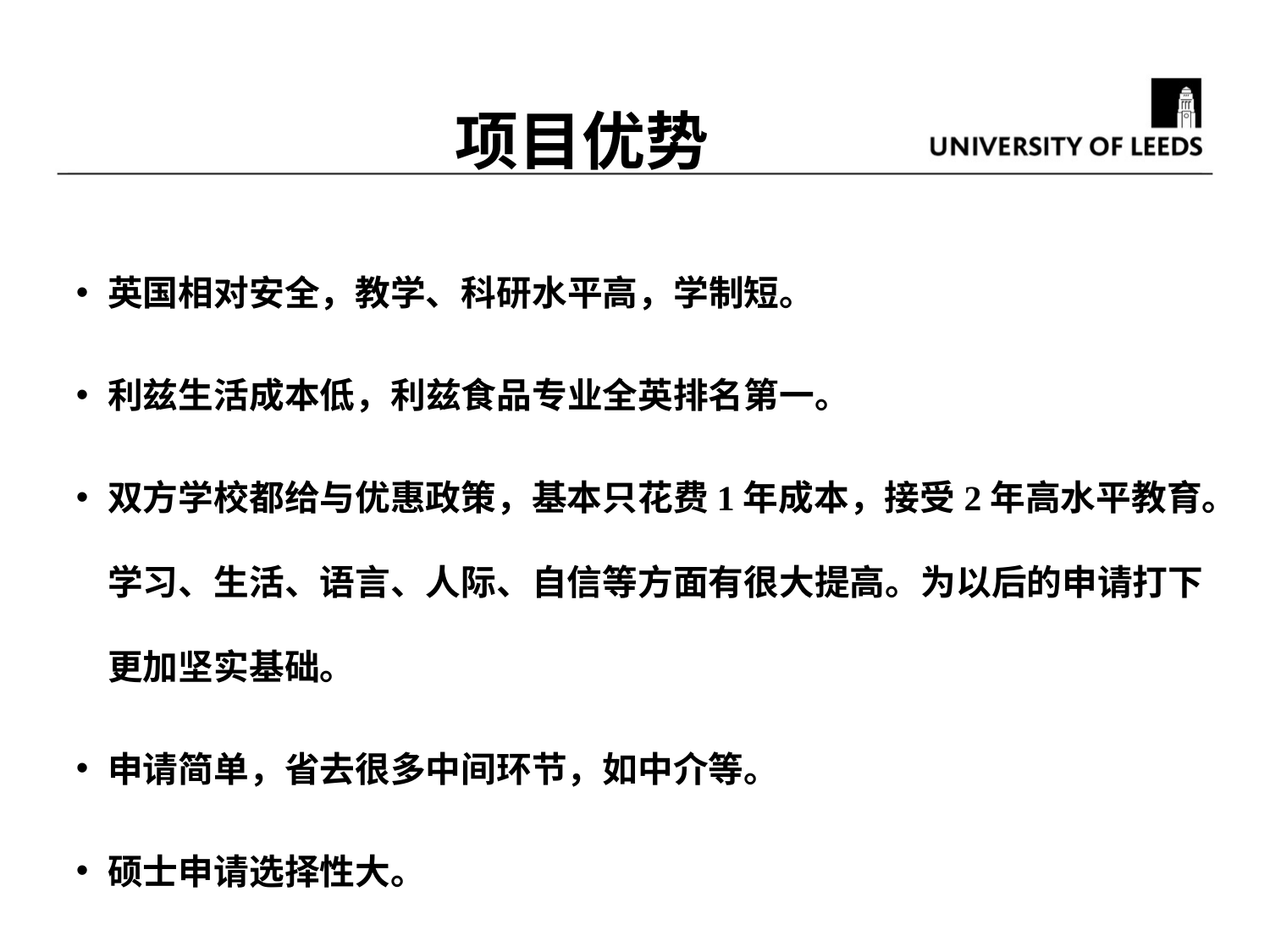

# 项目优势
英国相对安全，教学、科研水平高，学制短。
利兹生活成本低，利兹食品专业全英排名第一。
双方学校都给与优惠政策，基本只花费1年成本，接受2年高水平教育。学习、生活、语言、人际、自信等方面有很大提高。为以后的申请打下更加坚实基础。
申请简单，省去很多中间环节，如中介等。
硕士申请选择性大。